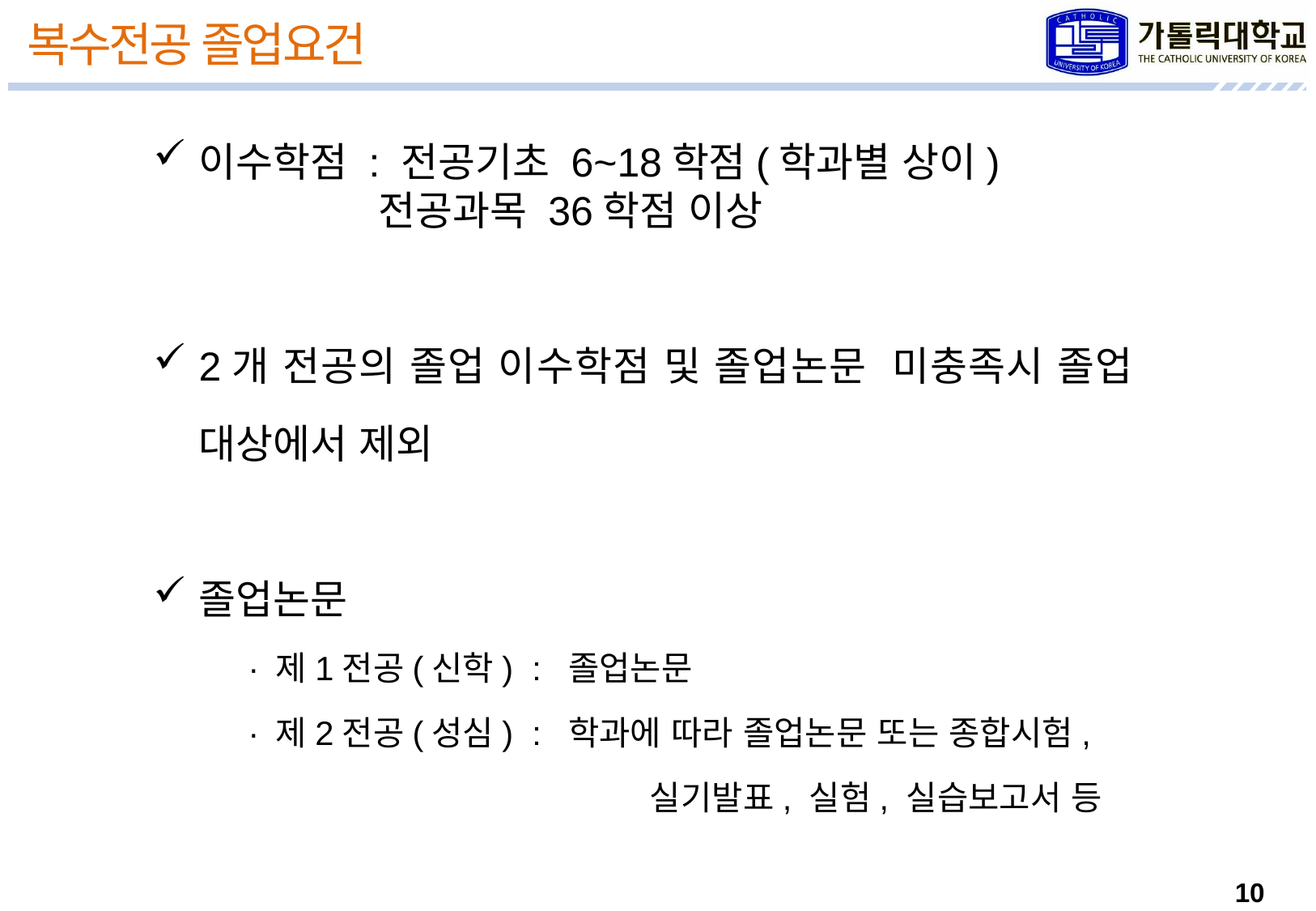

복수전공 졸업요건
이수학점 : 전공기초 6~18학점(학과별 상이)
                   전공과목 36학점 이상

2개 전공의 졸업 이수학점 및 졸업논문  미충족시 졸업 대상에서 제외

졸업논문
∙ 제1전공(신학)  :  졸업논문
∙ 제2전공(성심)  :  학과에 따라 졸업논문 또는 종합시험,
 			   실기발표, 실험, 실습보고서 등